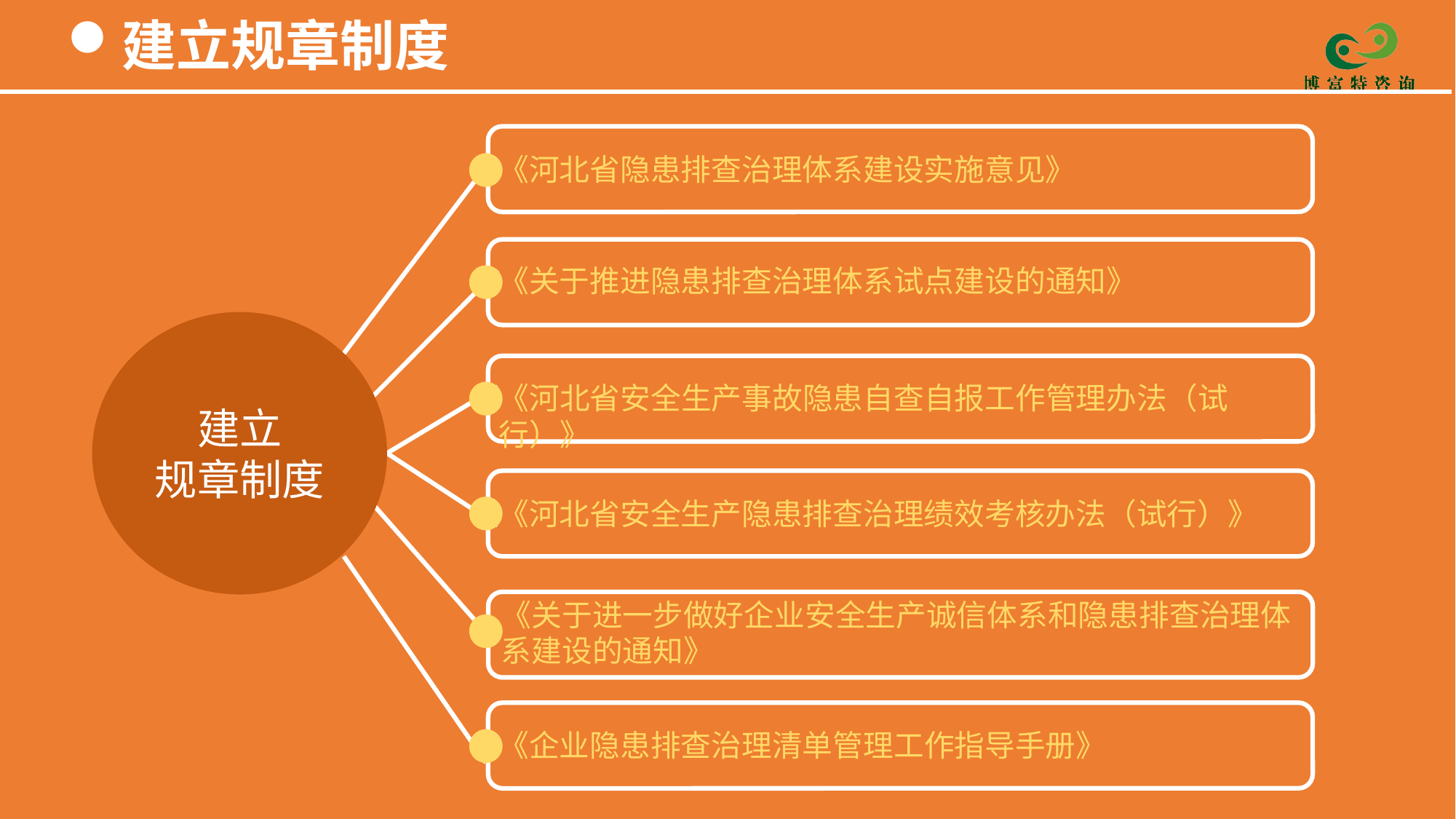

建立规章制度

《河北省隐患排查治理体系建设实施意见》

《关于推进隐患排查治理体系试点建设的通知》

建立
规章制度

《河北省安全生产事故隐患自查自报工作管理办法（试行）》

《河北省安全生产隐患排查治理绩效考核办法（试行）》

《关于进一步做好企业安全生产诚信体系和隐患排查治理体系建设的通知》

《企业隐患排查治理清单管理工作指导手册》